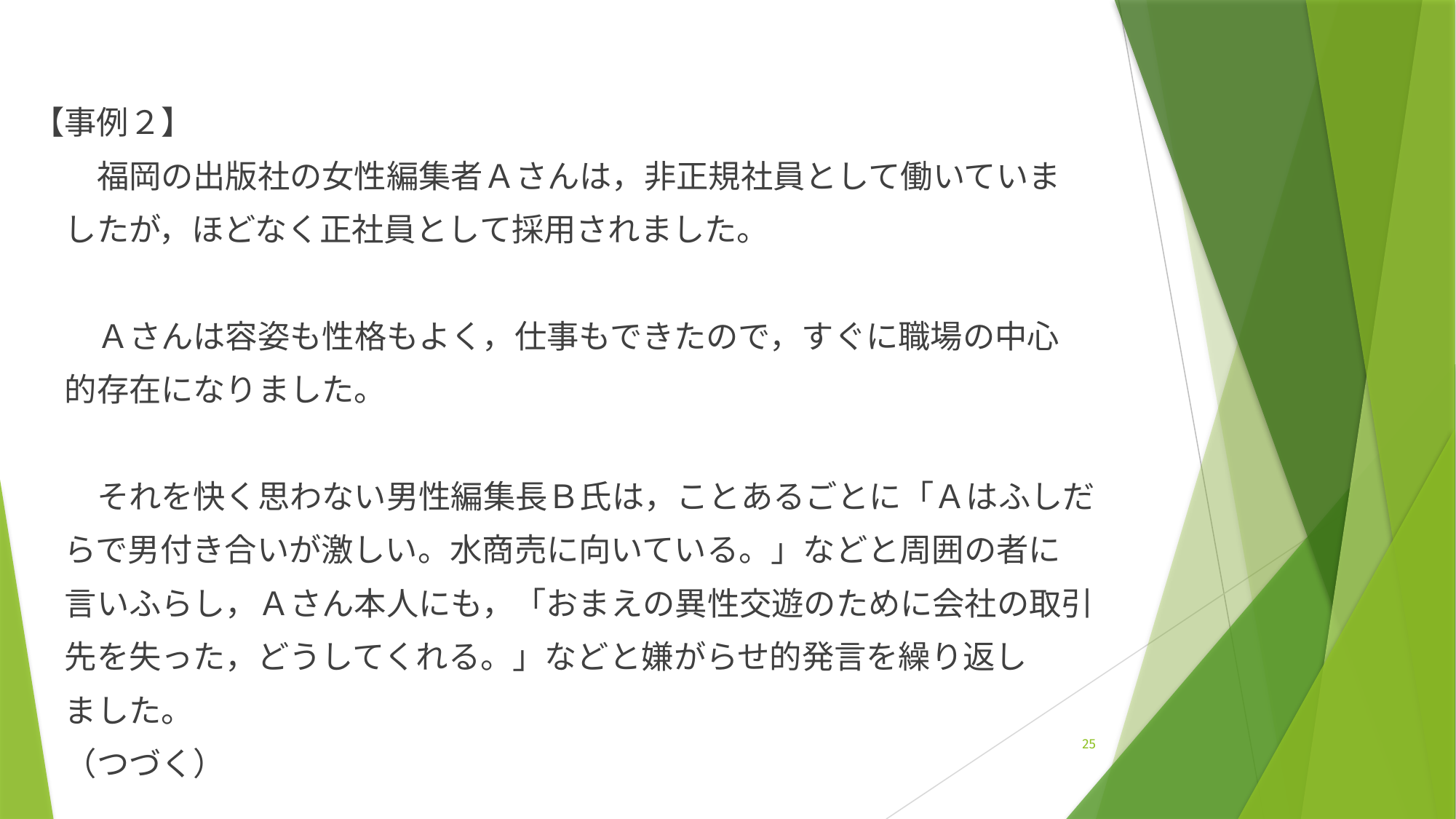

#
【事例２】
　　福岡の出版社の女性編集者Ａさんは，非正規社員として働いていま
　したが，ほどなく正社員として採用されました。

　　Ａさんは容姿も性格もよく，仕事もできたので，すぐに職場の中心
　的存在になりました。

　　それを快く思わない男性編集長Ｂ氏は，ことあるごとに「Ａはふしだ
　らで男付き合いが激しい。水商売に向いている。」などと周囲の者に
　言いふらし，Ａさん本人にも，「おまえの異性交遊のために会社の取引
　先を失った，どうしてくれる。」などと嫌がらせ的発言を繰り返し
　ました。
　（つづく）
25